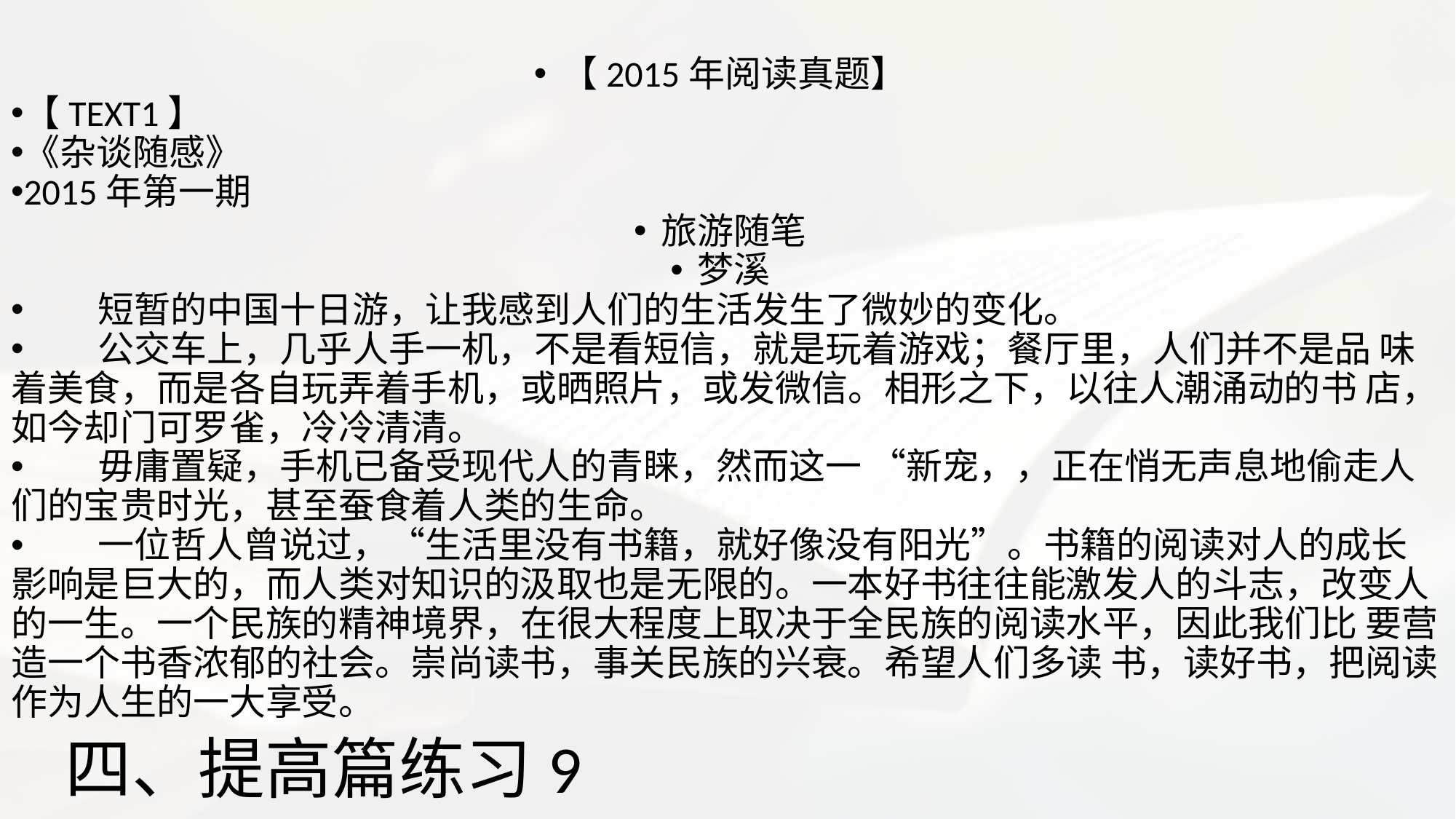

【2015年阅读真题】
【TEXT1】
《杂谈随感》
2015年第一期
旅游随笔
梦溪
        短暂的中国十日游，让我感到人们的生活发生了微妙的变化。
        公交车上，几乎人手一机，不是看短信，就是玩着游戏；餐厅里，人们并不是品 味着美食，而是各自玩弄着手机，或晒照片，或发微信。相形之下，以往人潮涌动的书 店，如今却门可罗雀，冷冷清清。
        毋庸置疑，手机已备受现代人的青睐，然而这一 “新宠，，正在悄无声息地偷走人 们的宝贵时光，甚至蚕食着人类的生命。
        一位哲人曾说过，“生活里没有书籍，就好像没有阳光”。书籍的阅读对人的成长 影响是巨大的，而人类对知识的汲取也是无限的。一本好书往往能激发人的斗志，改变人的一生。一个民族的精神境界，在很大程度上取决于全民族的阅读水平，因此我们比 要营造一个书香浓郁的社会。崇尚读书，事关民族的兴衰。希望人们多读 书，读好书，把阅读作为人生的一大享受。
# 四、提高篇练习9